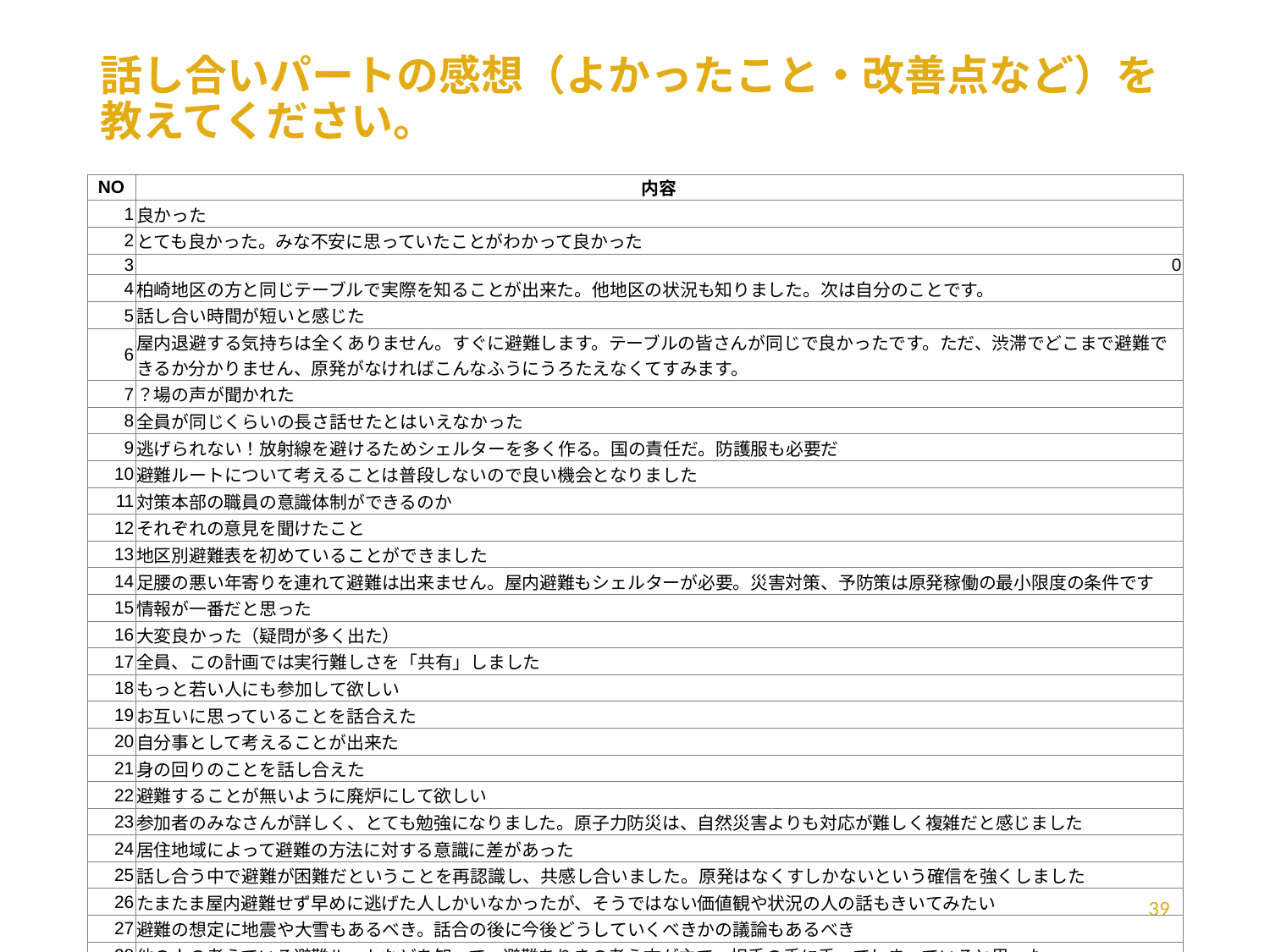

# 話し合いパートの感想（よかったこと・改善点など）を教えてください。
| NO | 内容 |
| --- | --- |
| 1 | 良かった |
| 2 | とても良かった。みな不安に思っていたことがわかって良かった |
| 3 | 0 |
| 4 | 柏崎地区の方と同じテーブルで実際を知ることが出来た。他地区の状況も知りました。次は自分のことです。 |
| 5 | 話し合い時間が短いと感じた |
| 6 | 屋内退避する気持ちは全くありません。すぐに避難します。テーブルの皆さんが同じで良かったです。ただ、渋滞でどこまで避難できるか分かりません、原発がなければこんなふうにうろたえなくてすみます。 |
| 7 | ？場の声が聞かれた |
| 8 | 全員が同じくらいの長さ話せたとはいえなかった |
| 9 | 逃げられない！放射線を避けるためシェルターを多く作る。国の責任だ。防護服も必要だ |
| 10 | 避難ルートについて考えることは普段しないので良い機会となりました |
| 11 | 対策本部の職員の意識体制ができるのか |
| 12 | それぞれの意見を聞けたこと |
| 13 | 地区別避難表を初めていることができました |
| 14 | 足腰の悪い年寄りを連れて避難は出来ません。屋内避難もシェルターが必要。災害対策、予防策は原発稼働の最小限度の条件です |
| 15 | 情報が一番だと思った |
| 16 | 大変良かった（疑問が多く出た） |
| 17 | 全員、この計画では実行難しさを「共有」しました |
| 18 | もっと若い人にも参加して欲しい |
| 19 | お互いに思っていることを話合えた |
| 20 | 自分事として考えることが出来た |
| 21 | 身の回りのことを話し合えた |
| 22 | 避難することが無いように廃炉にして欲しい |
| 23 | 参加者のみなさんが詳しく、とても勉強になりました。原子力防災は、自然災害よりも対応が難しく複雑だと感じました |
| 24 | 居住地域によって避難の方法に対する意識に差があった |
| 25 | 話し合う中で避難が困難だということを再認識し、共感し合いました。原発はなくすしかないという確信を強くしました |
| 26 | たまたま屋内避難せず早めに逃げた人しかいなかったが、そうではない価値観や状況の人の話もきいてみたい |
| 27 | 避難の想定に地震や大雪もあるべき。話合の後に今後どうしていくべきかの議論もあるべき |
| 28 | 他の人の考えている避難ルートなどを知って、避難ありきの考え方が主で、相手の手に乗ってしまっていると思った |
| 29 | いろいろな関係の方からの話が聞けてよかった |
39